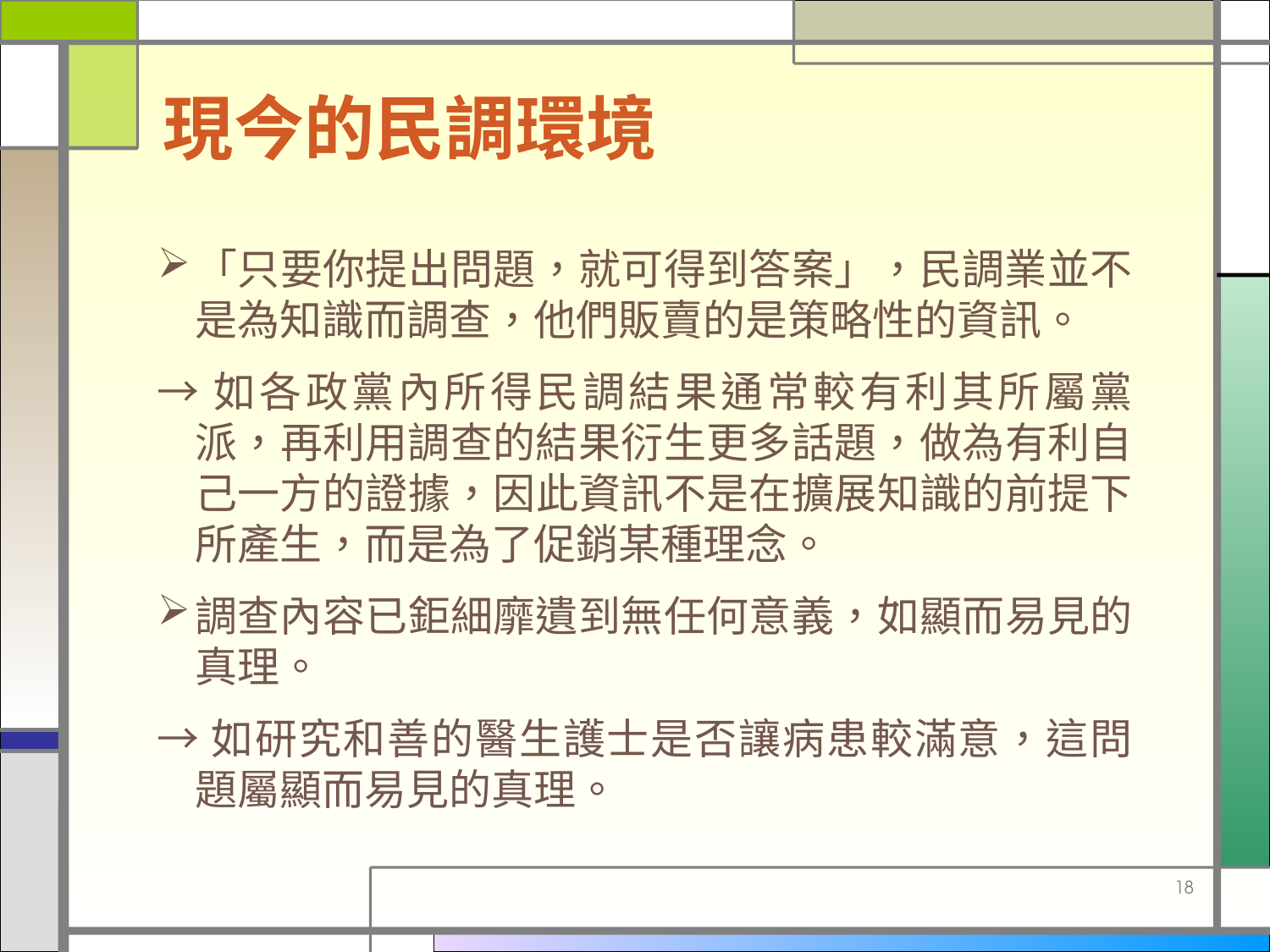

現今的民調環境
「只要你提出問題，就可得到答案」，民調業並不是為知識而調查，他們販賣的是策略性的資訊。
→如各政黨內所得民調結果通常較有利其所屬黨派，再利用調查的結果衍生更多話題，做為有利自己一方的證據，因此資訊不是在擴展知識的前提下所產生，而是為了促銷某種理念。
調查內容已鉅細靡遺到無任何意義，如顯而易見的真理。
→如研究和善的醫生護士是否讓病患較滿意，這問題屬顯而易見的真理。

18